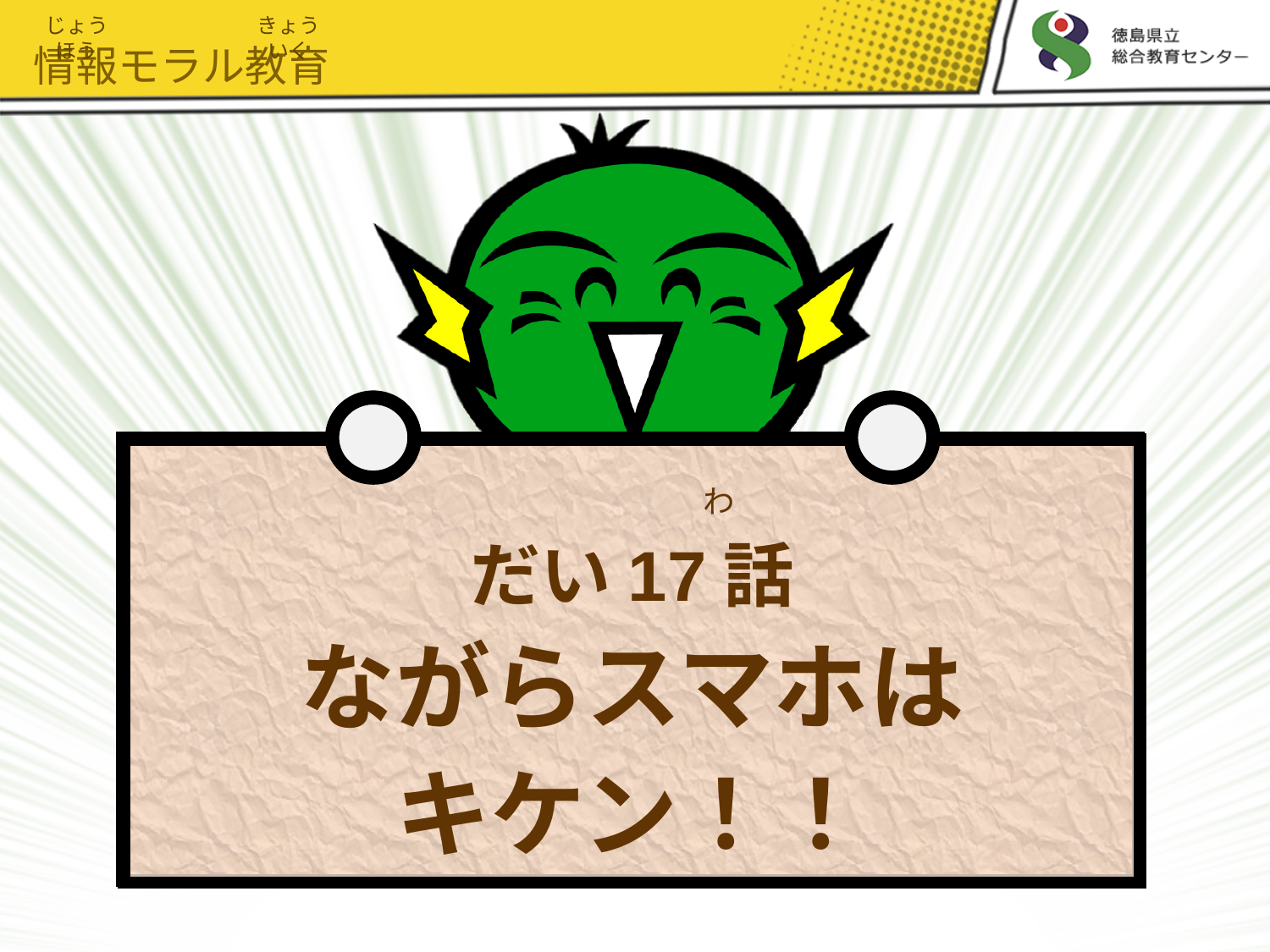

じょうほう
きょういく
情報モラル教育
わ
# だい17話 ながらスマホは キケン！！